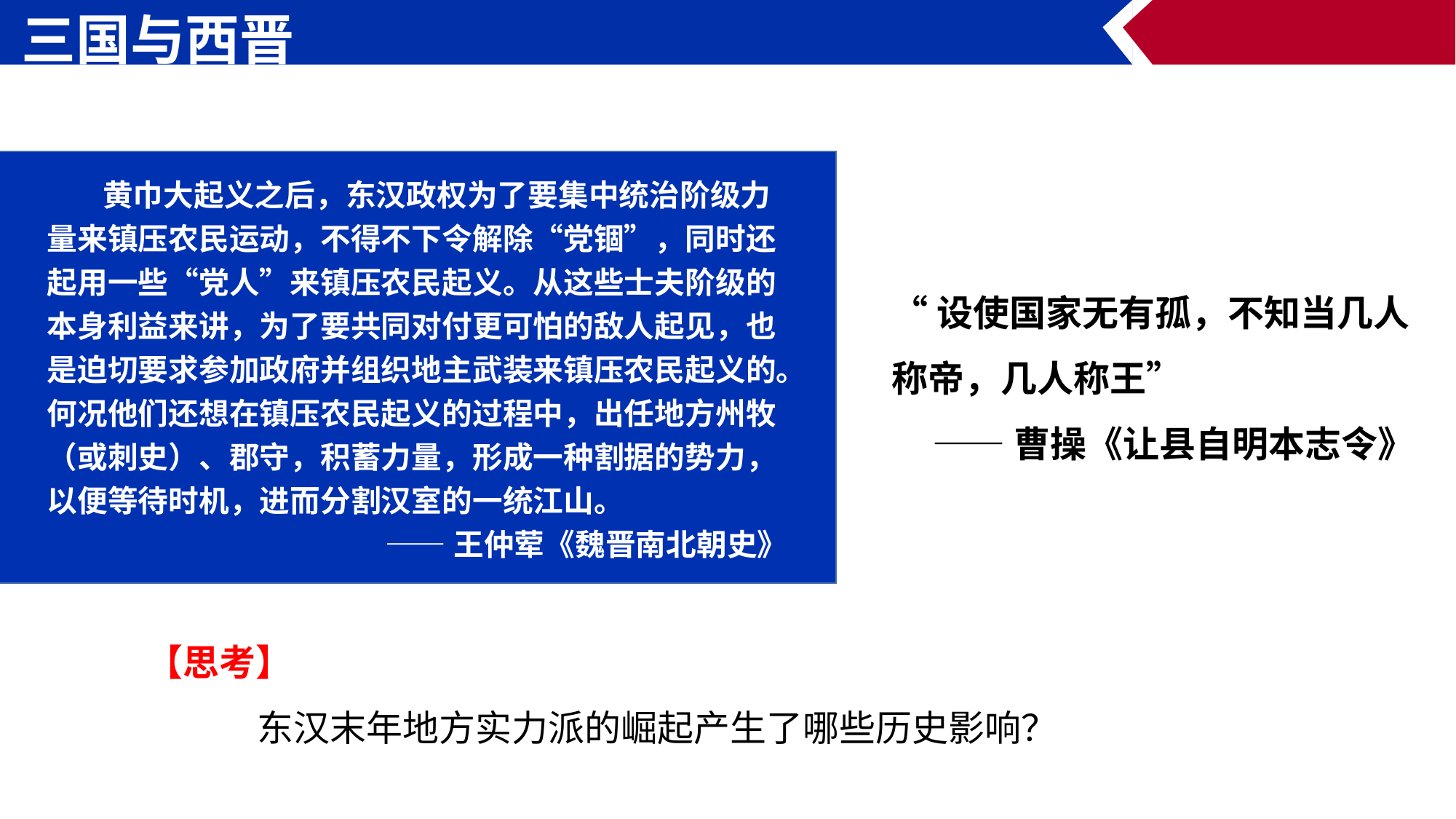

三国与西晋

       黄巾大起义之后，东汉政权为了要集中统治阶级力量来镇压农民运动，不得不下令解除“党锢”，同时还起用一些“党人”来镇压农民起义。从这些士夫阶级的本身利益来讲，为了要共同对付更可怕的敌人起见，也是迫切要求参加政府并组织地主武装来镇压农民起义的。何况他们还想在镇压农民起义的过程中，出任地方州牧（或刺史）、郡守，积蓄力量，形成一种割据的势力，以便等待时机，进而分割汉室的一统江山。
——王仲荤《魏晋南北朝史》
“设使国家无有孤，不知当几人称帝，几人称王”
——曹操《让县自明本志令》
【思考】
东汉末年地方实力派的崛起产生了哪些历史影响？